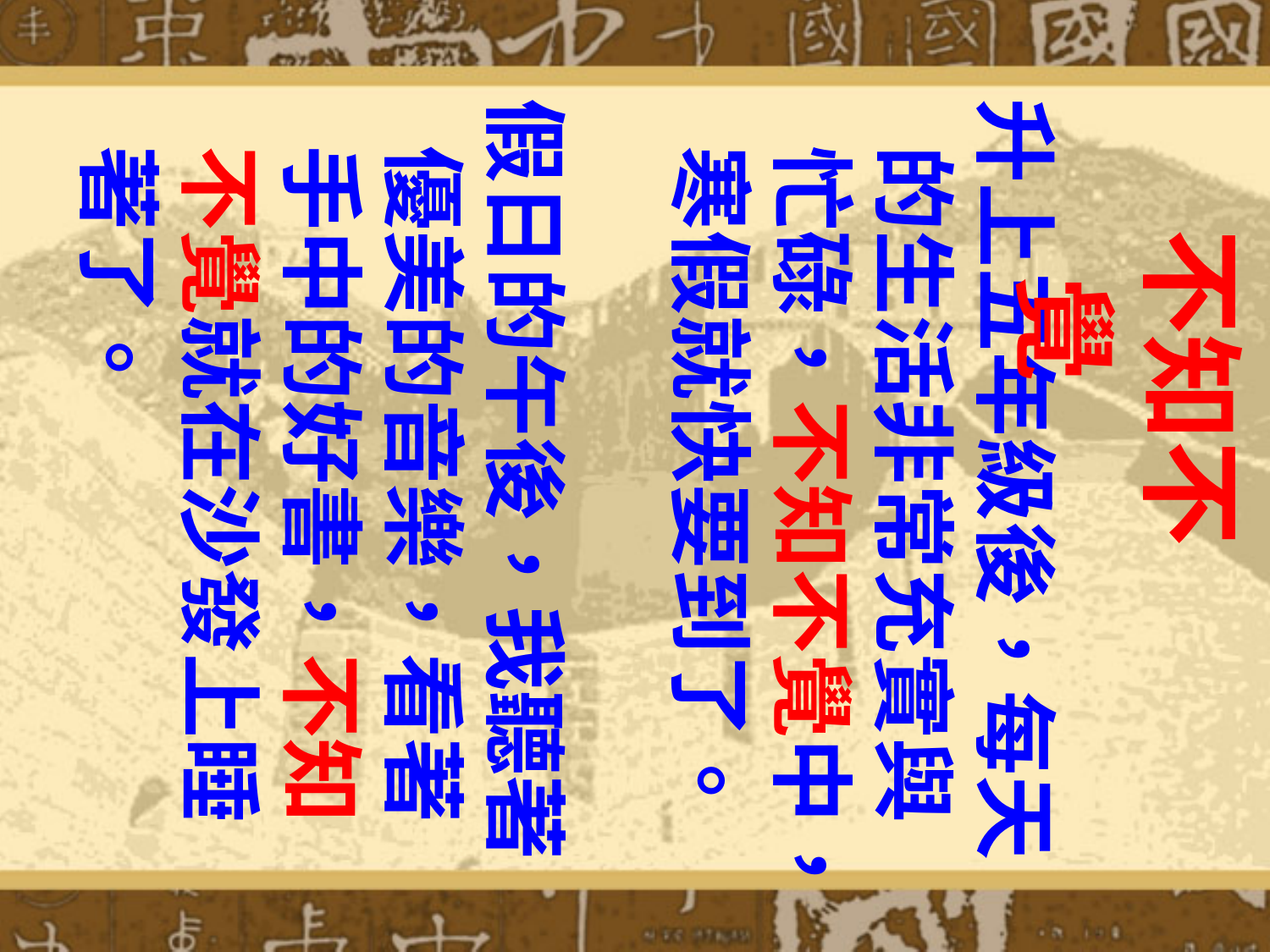

假日的午後，我聽著優美的音樂，看著手中的好書，不知不覺就在沙發上睡著了。
升上五年級後，每天的生活非常充實與忙碌，不知不覺中，寒假就快要到了。
不知不覺